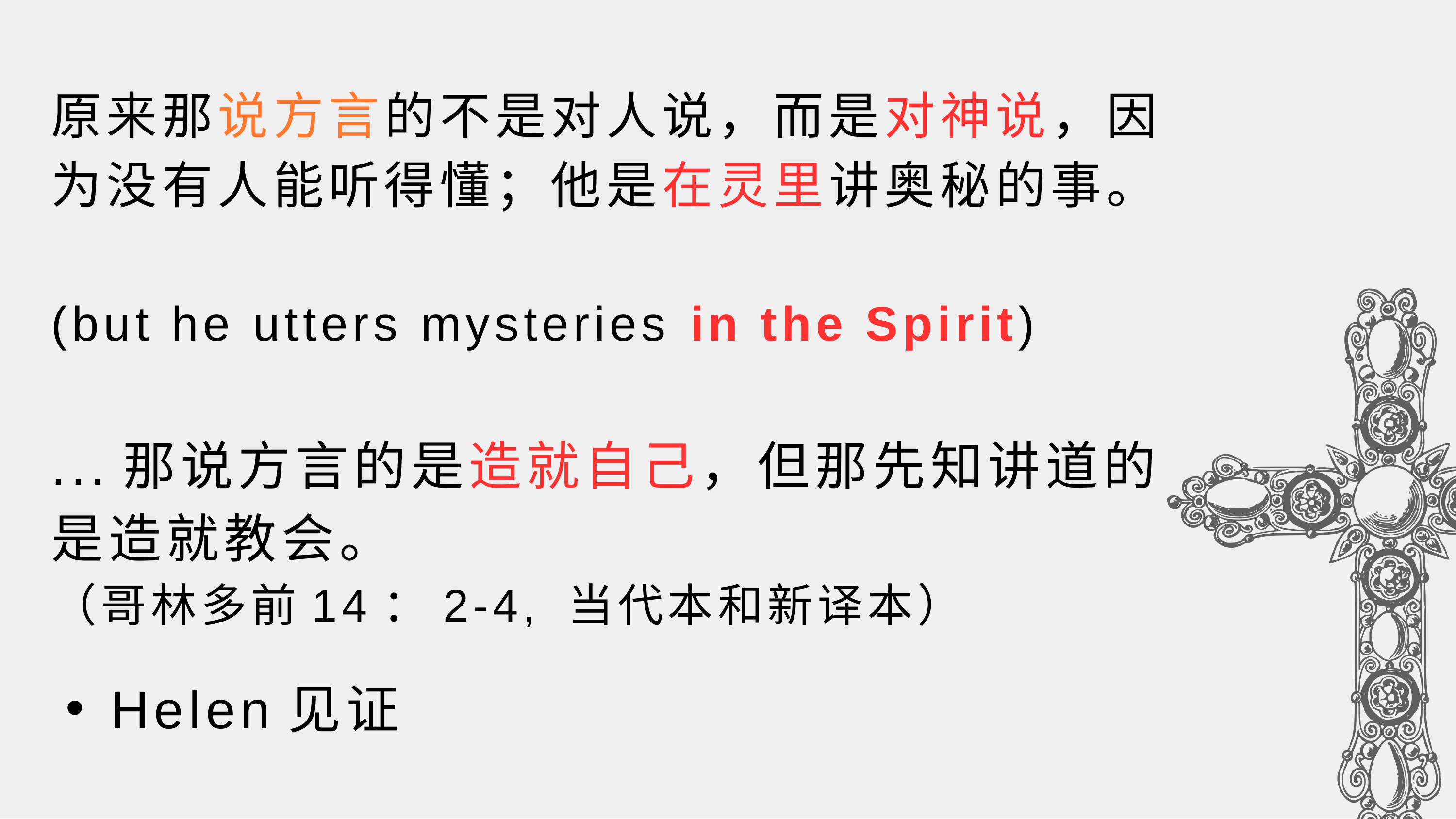

原来那说方言的不是对人说，而是对神说，因为没有人能听得懂；他是在灵里讲奥秘的事。
(but he utters mysteries in the Spirit)

...那说方言的是造就自己，但那先知讲道的是造就教会。
（哥林多前14：2-4, 当代本和新译本）

Helen见证